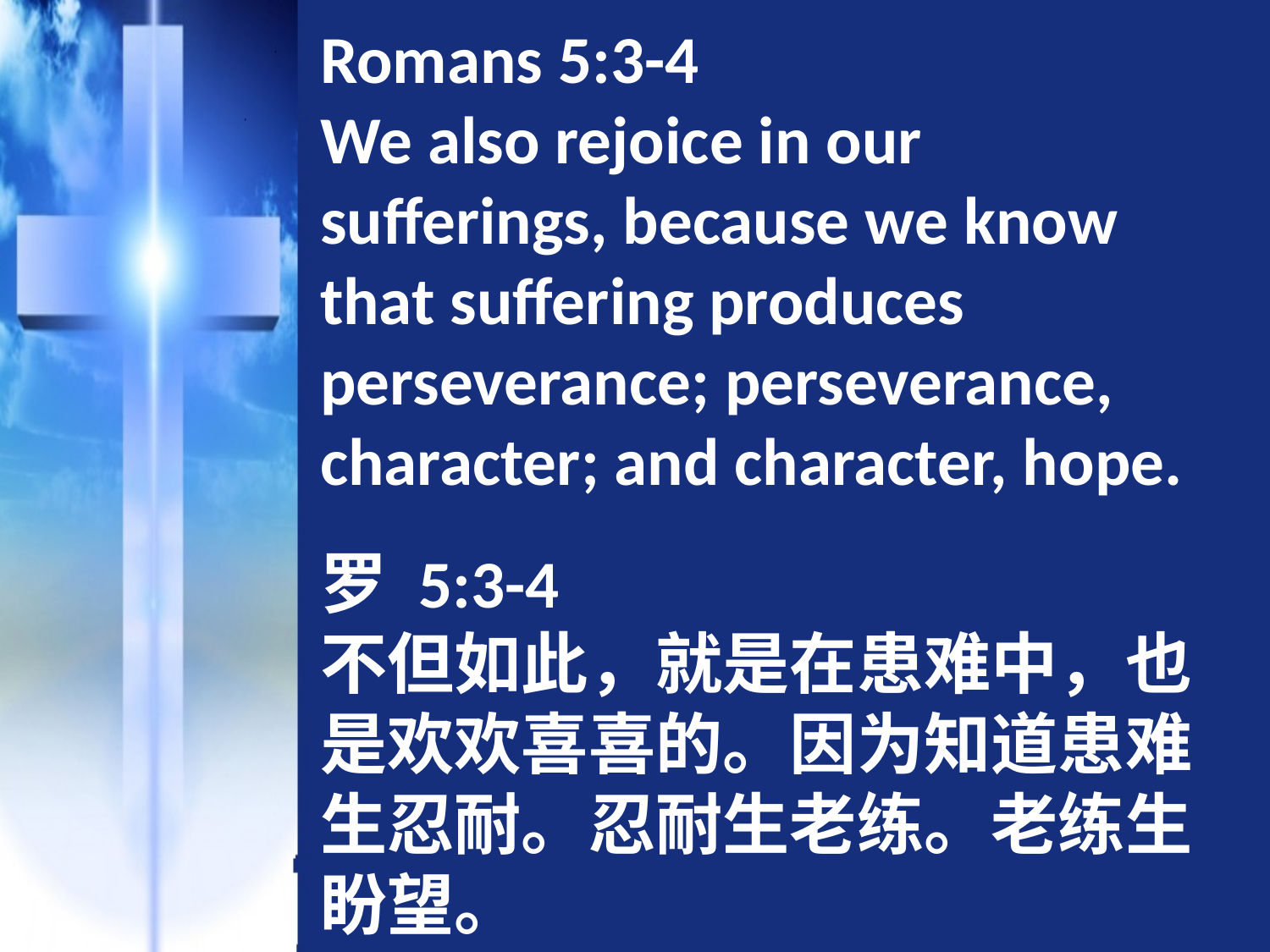

Romans 5:3-4
We also rejoice in our sufferings, because we know that suffering produces perseverance; perseverance, character; and character, hope.

罗 5:3-4
不但如此，就是在患难中，也是欢欢喜喜的。因为知道患难生忍耐。忍耐生老练。老练生盼望。